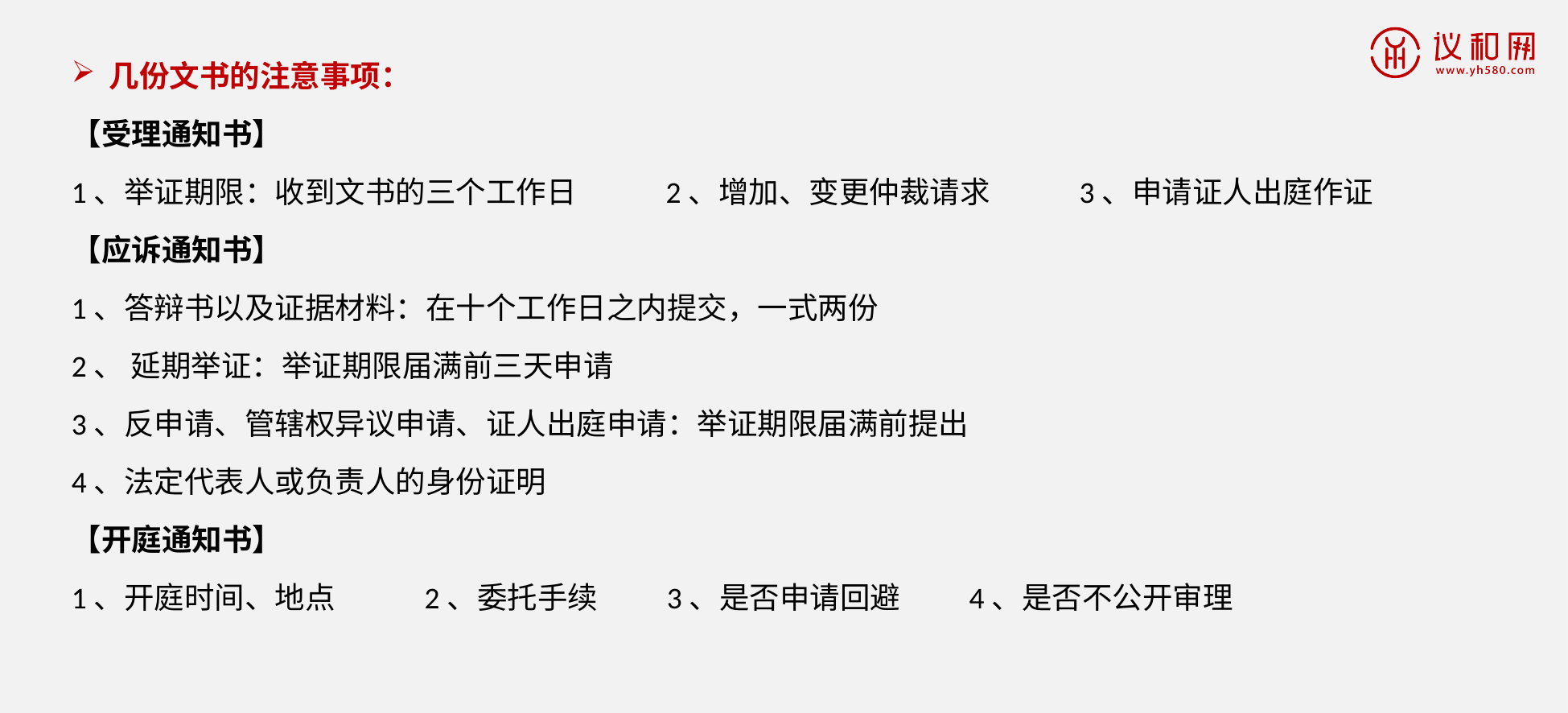

几份文书的注意事项：
【受理通知书】
1、举证期限：收到文书的三个工作日            2、增加、变更仲裁请求            3、申请证人出庭作证
【应诉通知书】
1、答辩书以及证据材料：在十个工作日之内提交，一式两份
2、 延期举证：举证期限届满前三天申请
3、反申请、管辖权异议申请、证人出庭申请：举证期限届满前提出
4、法定代表人或负责人的身份证明
【开庭通知书】
1、开庭时间、地点            2、委托手续         3、是否申请回避         4、是否不公开审理